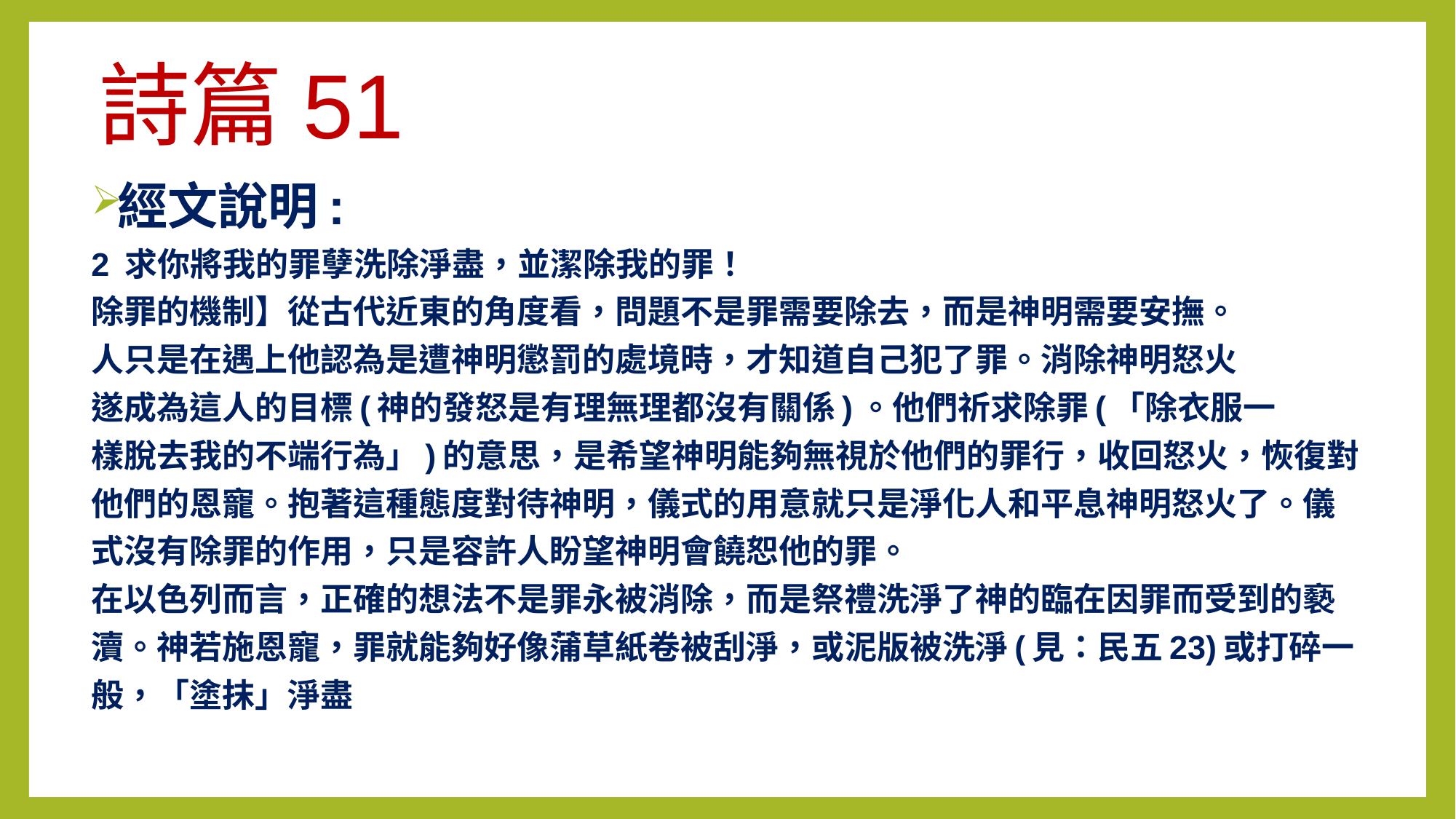

# 詩篇51
經文說明:
2 求你將我的罪孽洗除淨盡，並潔除我的罪！
除罪的機制】從古代近東的角度看，問題不是罪需要除去，而是神明需要安撫。
人只是在遇上他認為是遭神明懲罰的處境時，才知道自己犯了罪。消除神明怒火
遂成為這人的目標(神的發怒是有理無理都沒有關係)。他們祈求除罪(「除衣服一
樣脫去我的不端行為」)的意思，是希望神明能夠無視於他們的罪行，收回怒火，恢復對
他們的恩寵。抱著這種態度對待神明，儀式的用意就只是淨化人和平息神明怒火了。儀
式沒有除罪的作用，只是容許人盼望神明會饒恕他的罪。
在以色列而言，正確的想法不是罪永被消除，而是祭禮洗淨了神的臨在因罪而受到的褻
瀆。神若施恩寵，罪就能夠好像蒲草紙卷被刮淨，或泥版被洗淨(見：民五23)或打碎一
般，「塗抹」淨盡